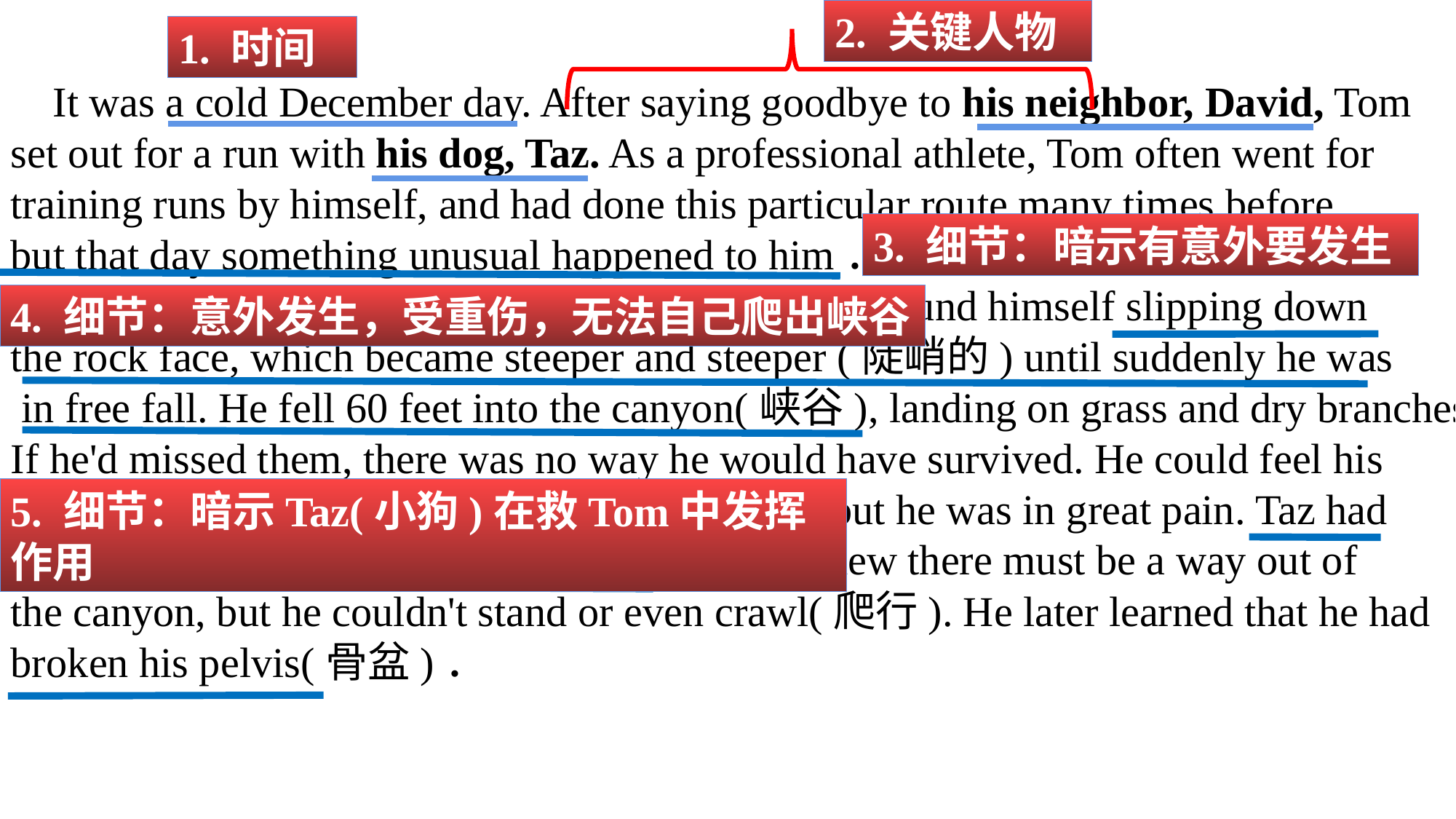

2. 关键人物

1. 时间
    It was a cold December day. After saying goodbye to his neighbor, David, Tom
set out for a run with his dog, Taz. As a professional athlete, Tom often went for
training runs by himself, and had done this particular route many times before,
but that day something unusual happened to him．
    About an hour later, Tom hit some black ice. He found himself slipping down
the rock face, which became steeper and steeper (陡峭的) until suddenly he was
 in free fall. He fell 60 feet into the canyon(峡谷), landing on grass and dry branches.
If he'd missed them, there was no way he would have survived. He could feel his
legs, so he knew he wasn't paralyzed(瘫痪的), but he was in great pain. Taz had
managed to find his way back to Tom, so Tom knew there must be a way out of
the canyon, but he couldn't stand or even crawl(爬行). He later learned that he had
broken his pelvis(骨盆)．
3. 细节：暗示有意外要发生
4. 细节：意外发生，受重伤，无法自己爬出峡谷
5. 细节：暗示Taz(小狗)在救Tom中发挥作用